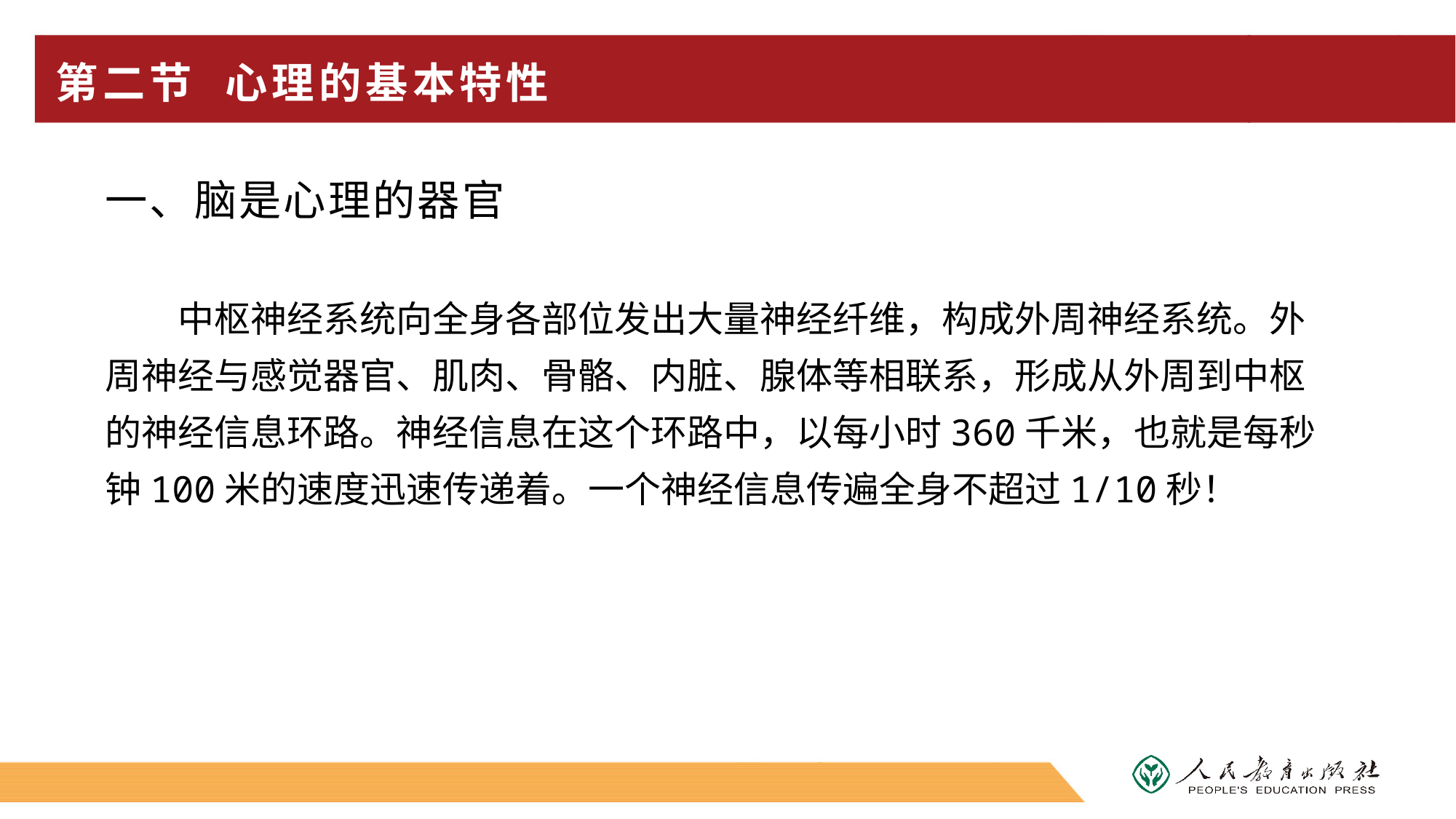

# 第二节  心理的基本特性
一、脑是心理的器官
中枢神经系统向全身各部位发出大量神经纤维，构成外周神经系统。外周神经与感觉器官、肌肉、骨骼、内脏、腺体等相联系，形成从外周到中枢的神经信息环路。神经信息在这个环路中，以每小时360千米，也就是每秒钟100米的速度迅速传递着。一个神经信息传遍全身不超过1/10秒！